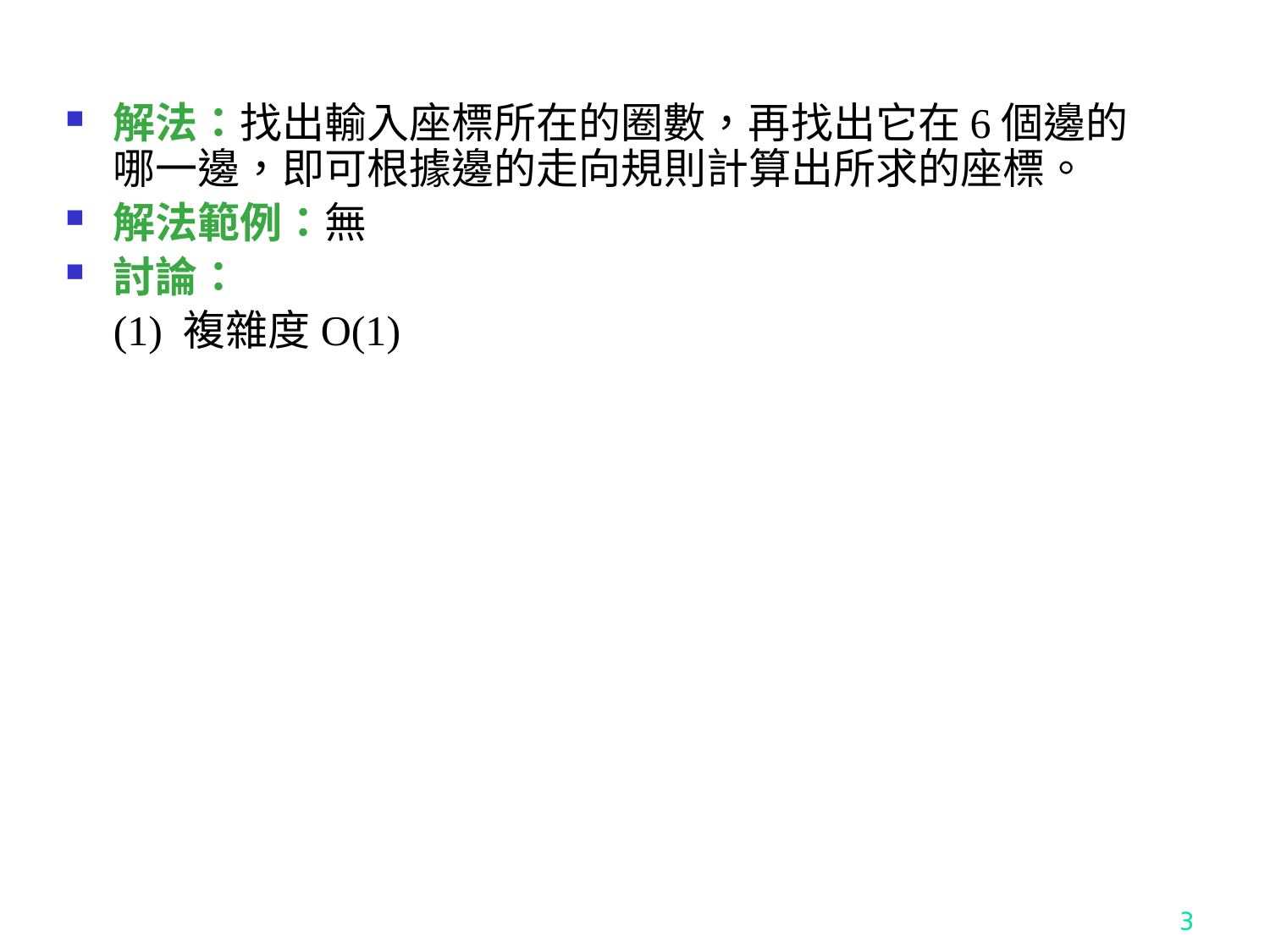

解法：找出輸入座標所在的圈數，再找出它在6個邊的哪一邊，即可根據邊的走向規則計算出所求的座標。
解法範例：無
討論：
	(1) 複雜度O(1)
3